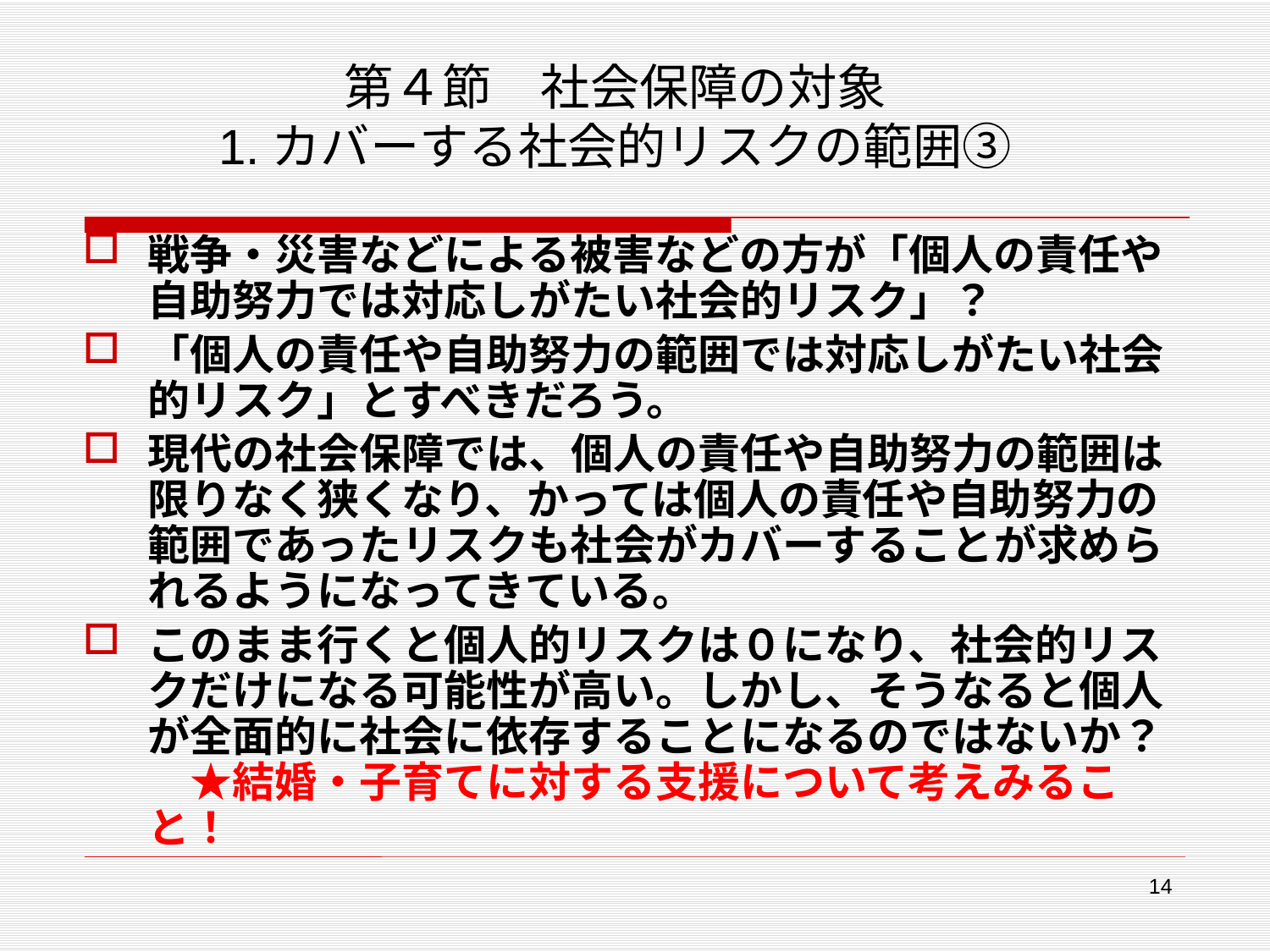

# 第４節　社会保障の対象 1.カバーする社会的リスクの範囲③
戦争・災害などによる被害などの方が「個人の責任や自助努力では対応しがたい社会的リスク」？
「個人の責任や自助努力の範囲では対応しがたい社会的リスク」とすべきだろう。
現代の社会保障では、個人の責任や自助努力の範囲は限りなく狭くなり、かっては個人の責任や自助努力の範囲であったリスクも社会がカバーすることが求められるようになってきている。
このまま行くと個人的リスクは０になり、社会的リスクだけになる可能性が高い。しかし、そうなると個人が全面的に社会に依存することになるのではないか？　★結婚・子育てに対する支援について考えみること！

14